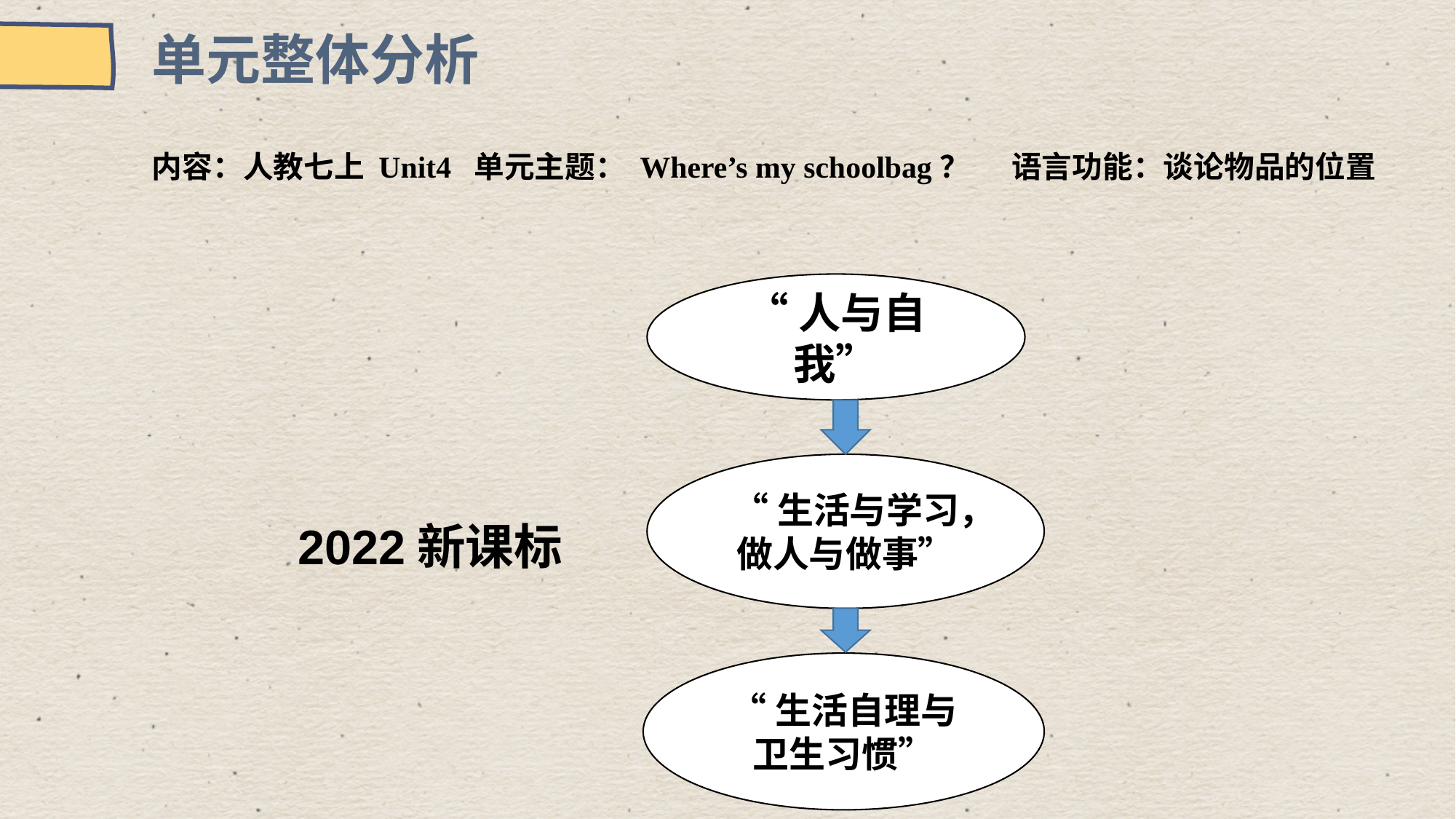

单元整体分析
内容：人教七上 Unit4  单元主题： Where’s my schoolbag？      语言功能：谈论物品的位置
“人与自我”

“生活与学习，做人与做事”
2022新课标

“生活自理与卫生习惯”